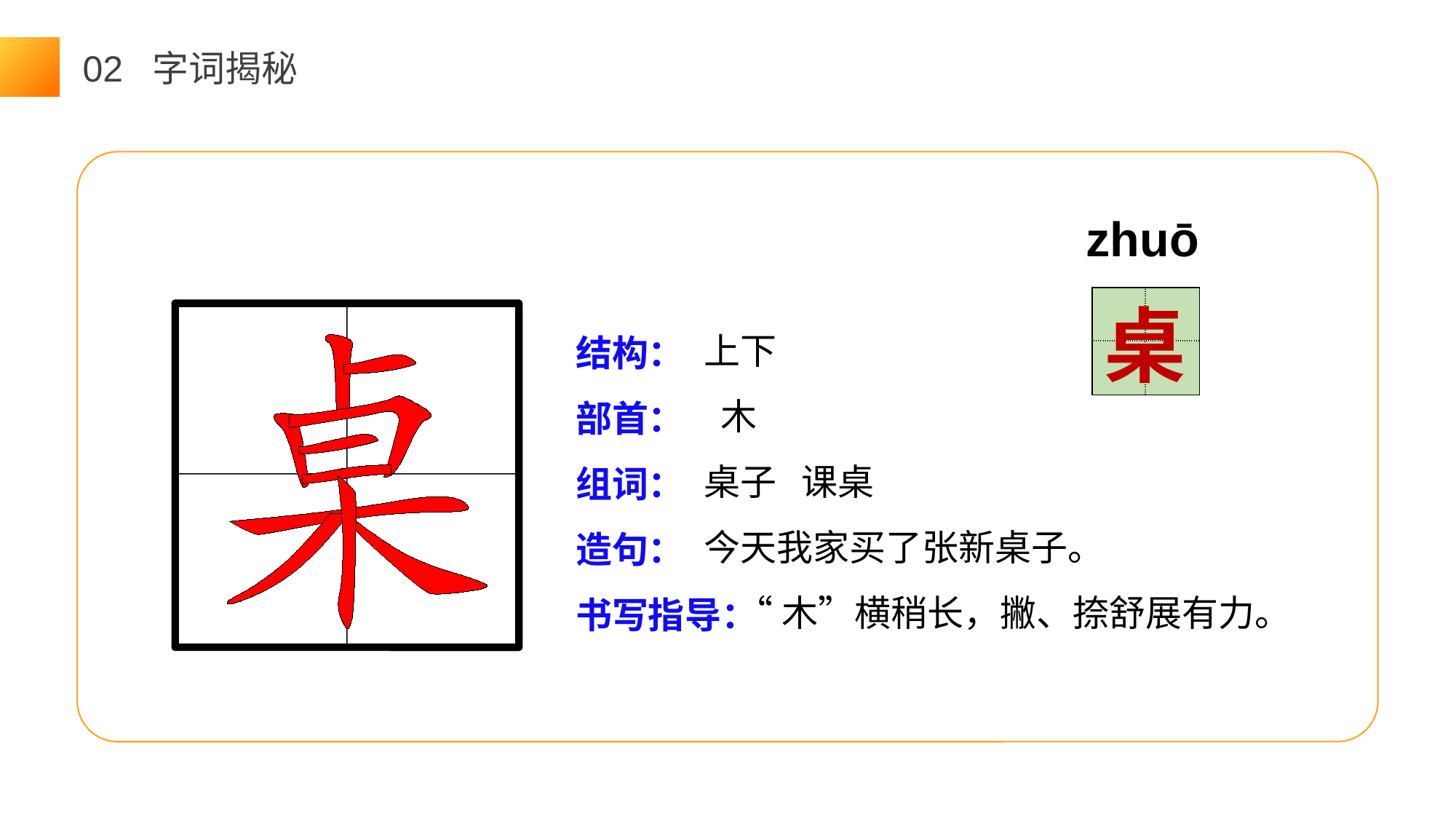

02  字词揭秘
zhuō
|  |  |
| --- | --- |
|  |  |
桌
上下
 木
桌子   课桌
今天我家买了张新桌子。
    “木”横稍长，撇、捺舒展有力。

结构：
部首：
组词：
造句：
书写指导：